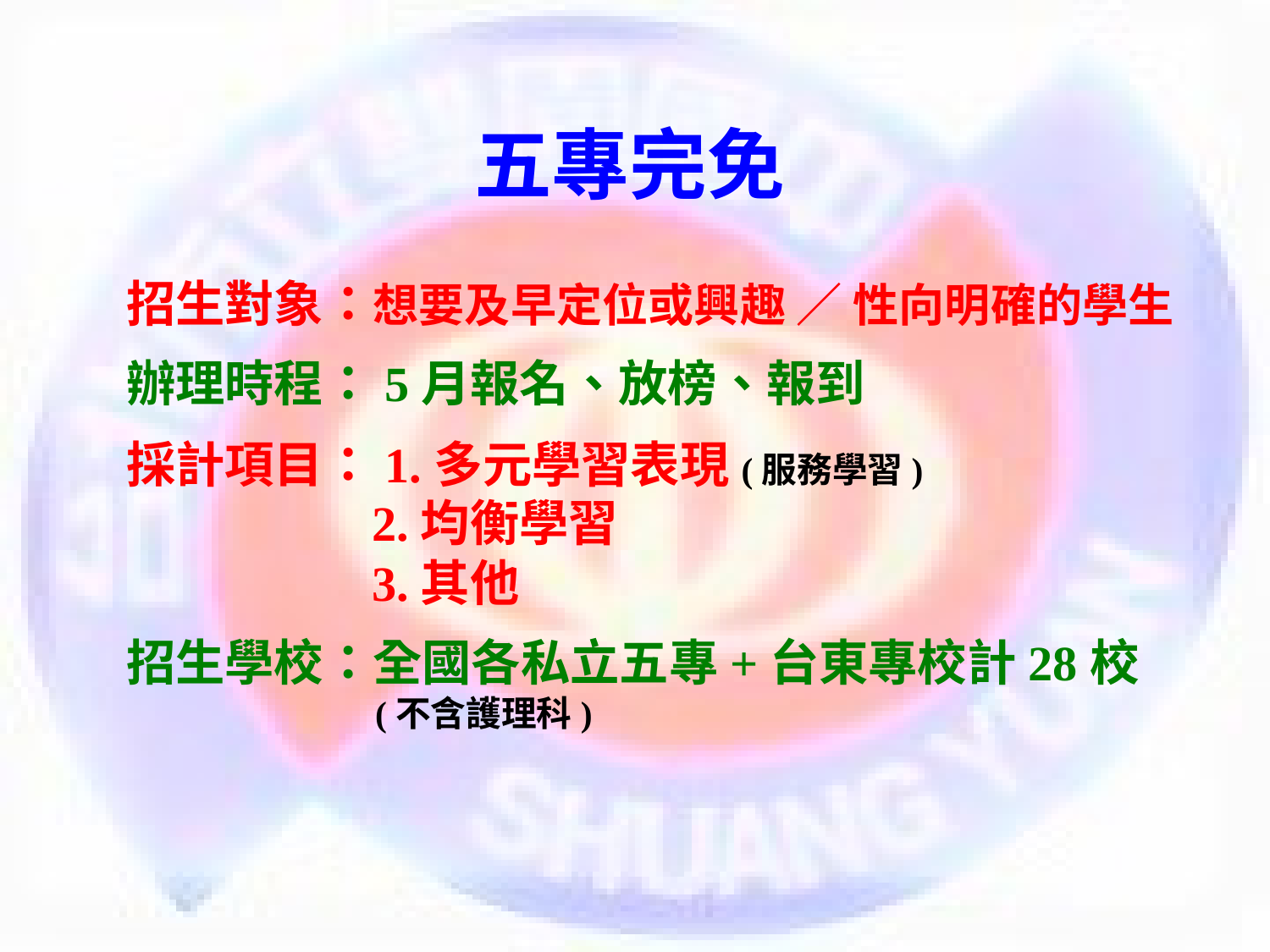

五專完免
招生對象：想要及早定位或興趣 ∕ 性向明確的學生
辦理時程：5月報名、放榜、報到
採計項目：1.多元學習表現(服務學習)
                    2.均衡學習
                    3.其他
招生學校：全國各私立五專+台東專校計28校
                            (不含護理科)